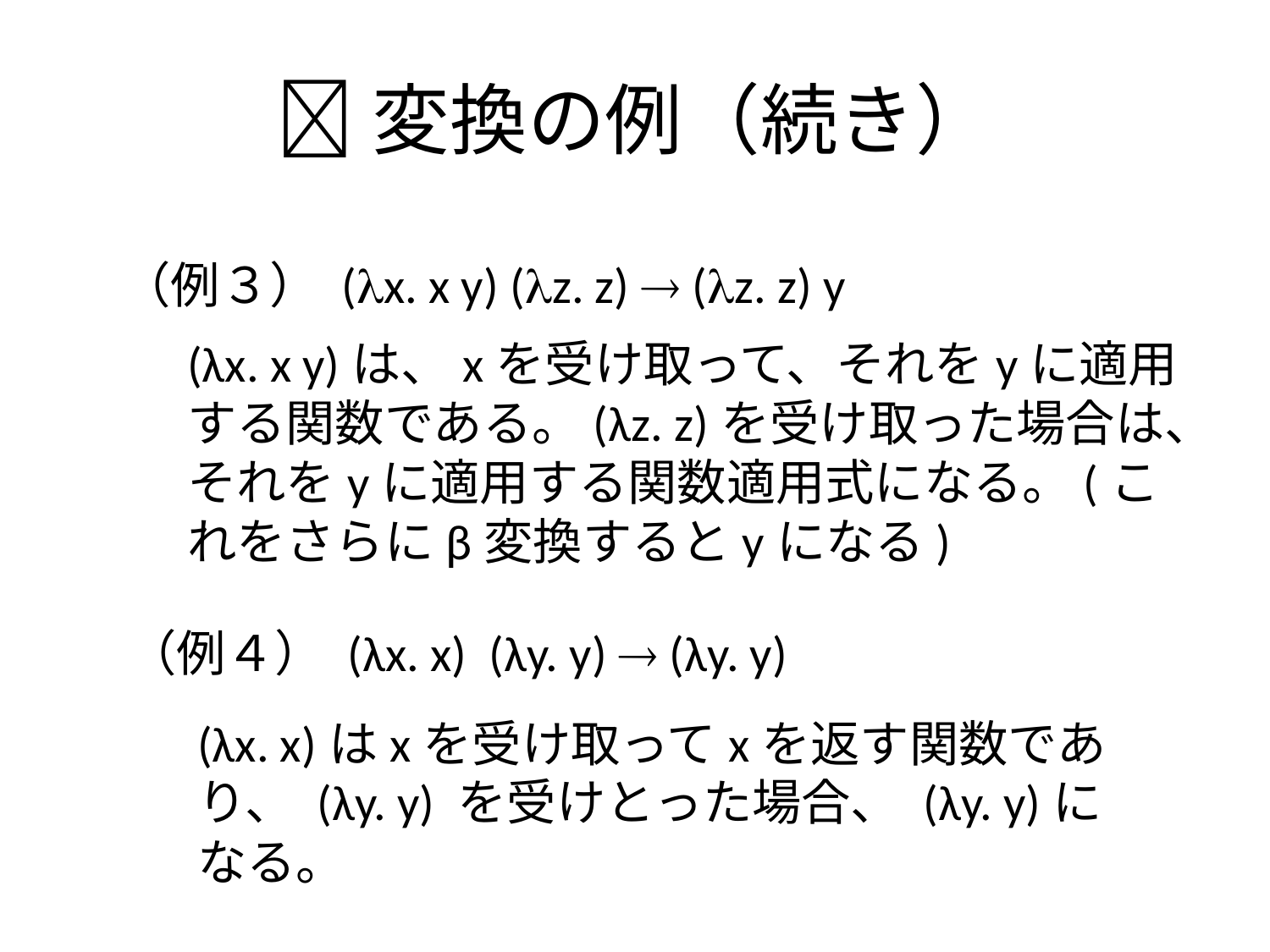

β変換の例（続き）
（例３） (λx. x y) (λz. z) → (λz. z) y

(λx. x y)は、xを受け取って、それをyに適用する関数である。(λz. z)を受け取った場合は、それをyに適用する関数適用式になる。(これをさらにβ変換するとyになる)
（例４） (λx. x)  (λy. y) → (λy. y)
(λx. x)はxを受け取ってxを返す関数であり、 (λy. y) を受けとった場合、 (λy. y)になる。